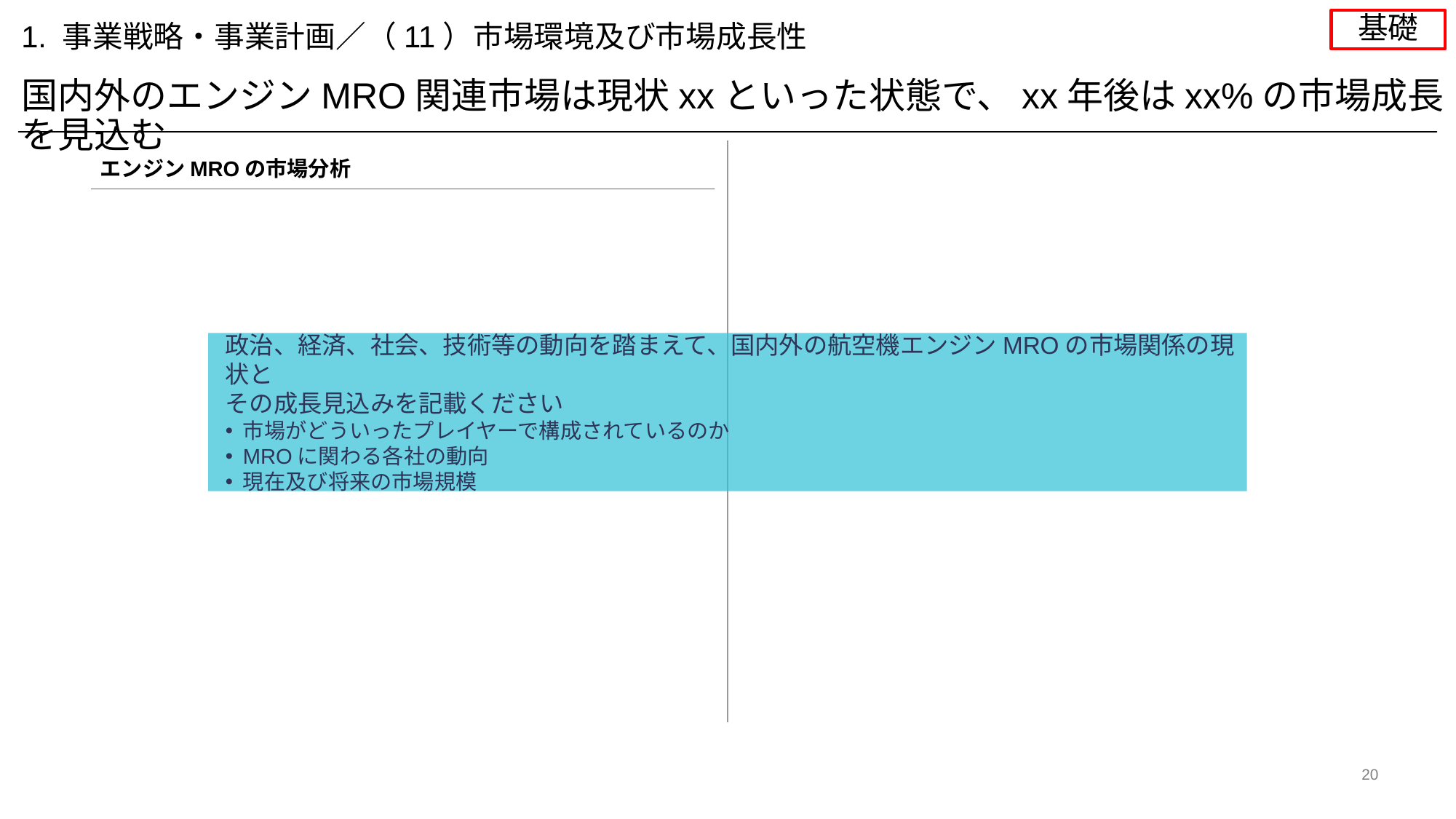

基礎
1. 事業戦略・事業計画／（11）市場環境及び市場成長性
国内外のエンジンMRO関連市場は現状xxといった状態で、xx年後はxx%の市場成長を見込む
エンジンMROの市場分析
政治、経済、社会、技術等の動向を踏まえて、国内外の航空機エンジンMROの市場関係の現状と
その成長見込みを記載ください
市場がどういったプレイヤーで構成されているのか
MROに関わる各社の動向
現在及び将来の市場規模